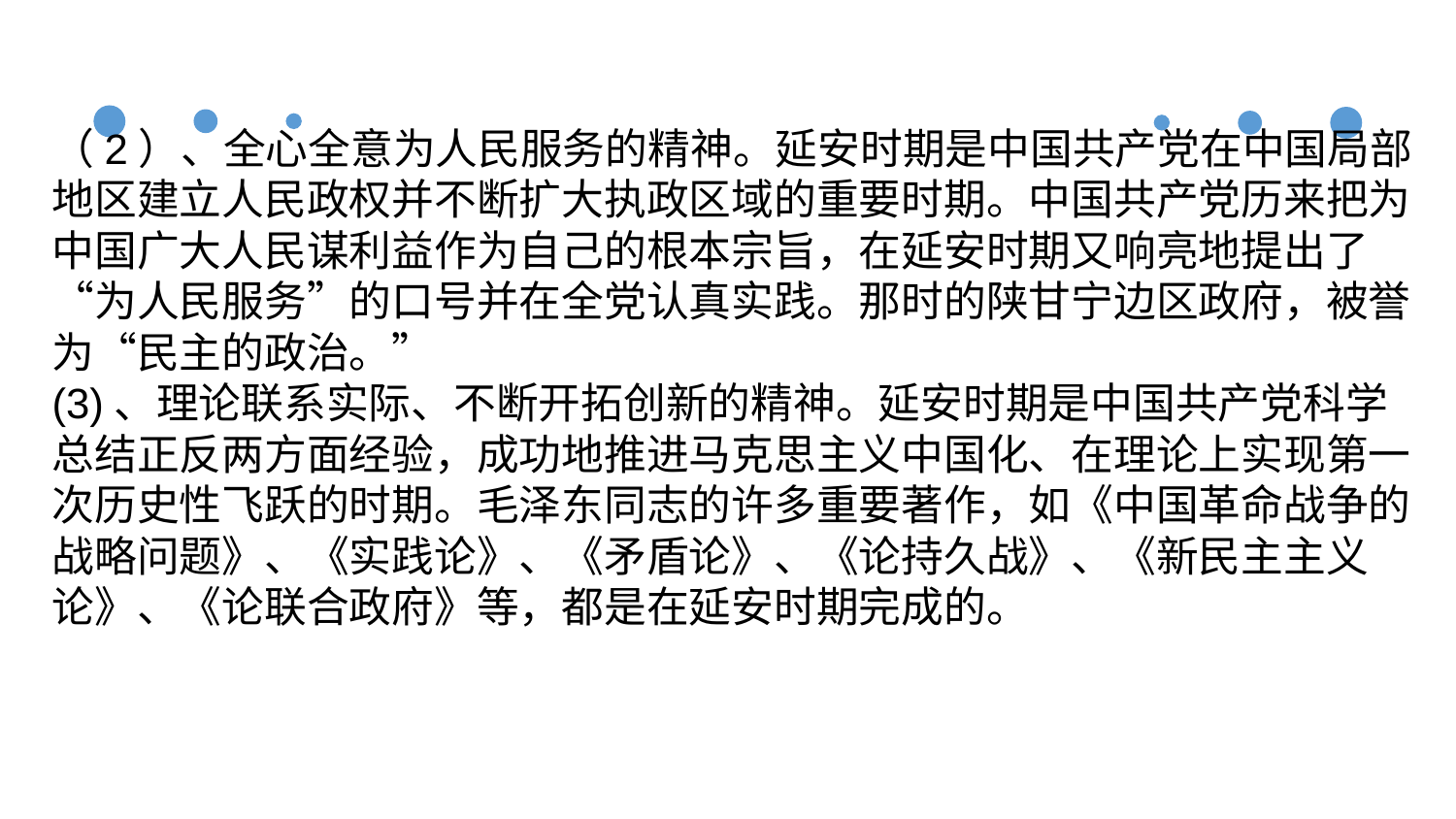

（2）、全心全意为人民服务的精神。延安时期是中国共产党在中国局部地区建立人民政权并不断扩大执政区域的重要时期。中国共产党历来把为中国广大人民谋利益作为自己的根本宗旨，在延安时期又响亮地提出了“为人民服务”的口号并在全党认真实践。那时的陕甘宁边区政府，被誉为“民主的政治。”
(3)、理论联系实际、不断开拓创新的精神。延安时期是中国共产党科学总结正反两方面经验，成功地推进马克思主义中国化、在理论上实现第一次历史性飞跃的时期。毛泽东同志的许多重要著作，如《中国革命战争的战略问题》、《实践论》、《矛盾论》、《论持久战》、《新民主主义论》、《论联合政府》等，都是在延安时期完成的。